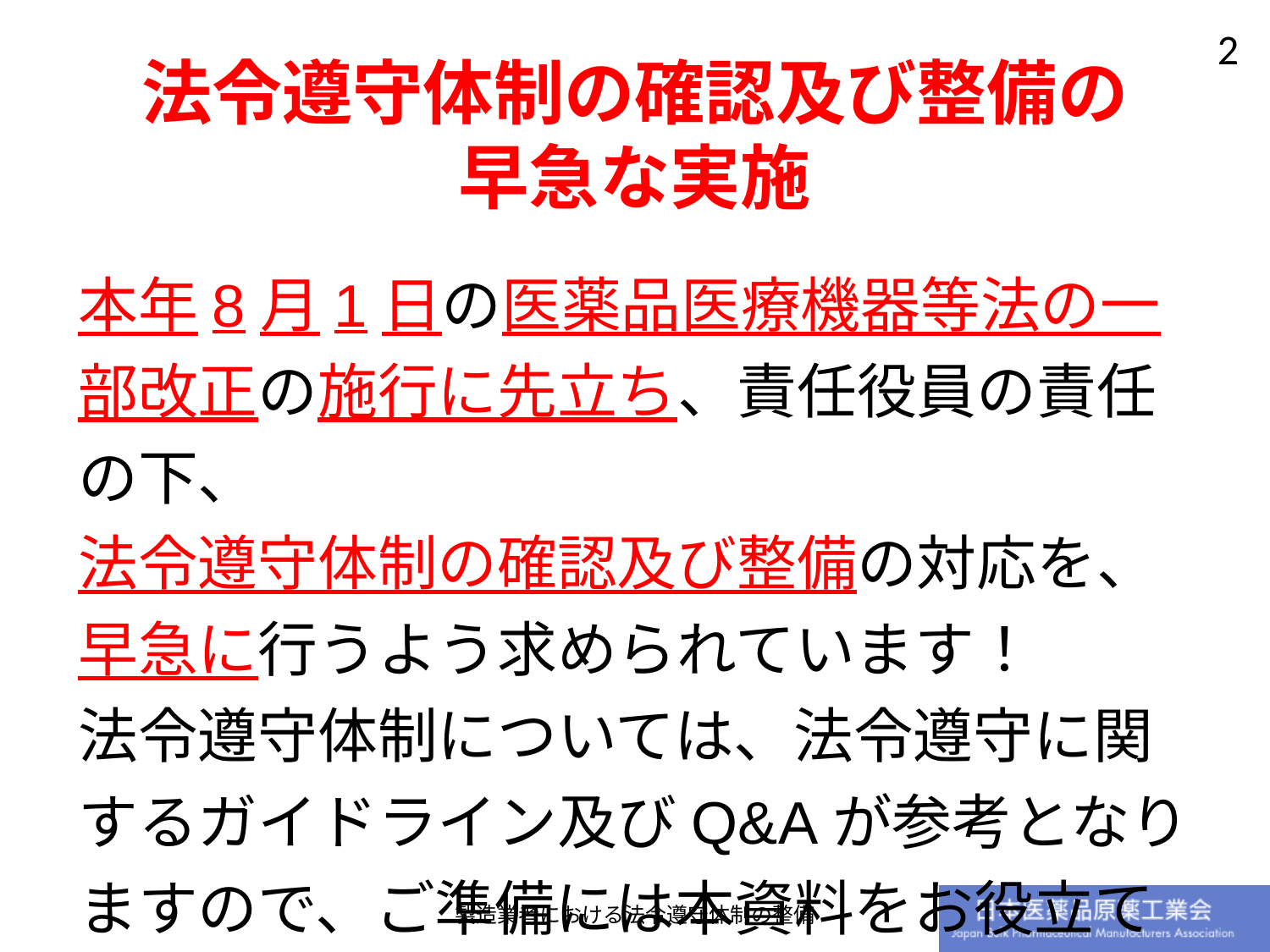

法令遵守体制の確認及び整備の
早急な実施
本年8月1日の医薬品医療機器等法の一部改正の施行に先立ち、責任役員の責任の下、
法令遵守体制の確認及び整備の対応を、
早急に行うよう求められています！
法令遵守体制については、法令遵守に関するガイドライン及びQ&Aが参考となりますので、ご準備には本資料をお役立てください。
製造業者における法令遵守体制の整備